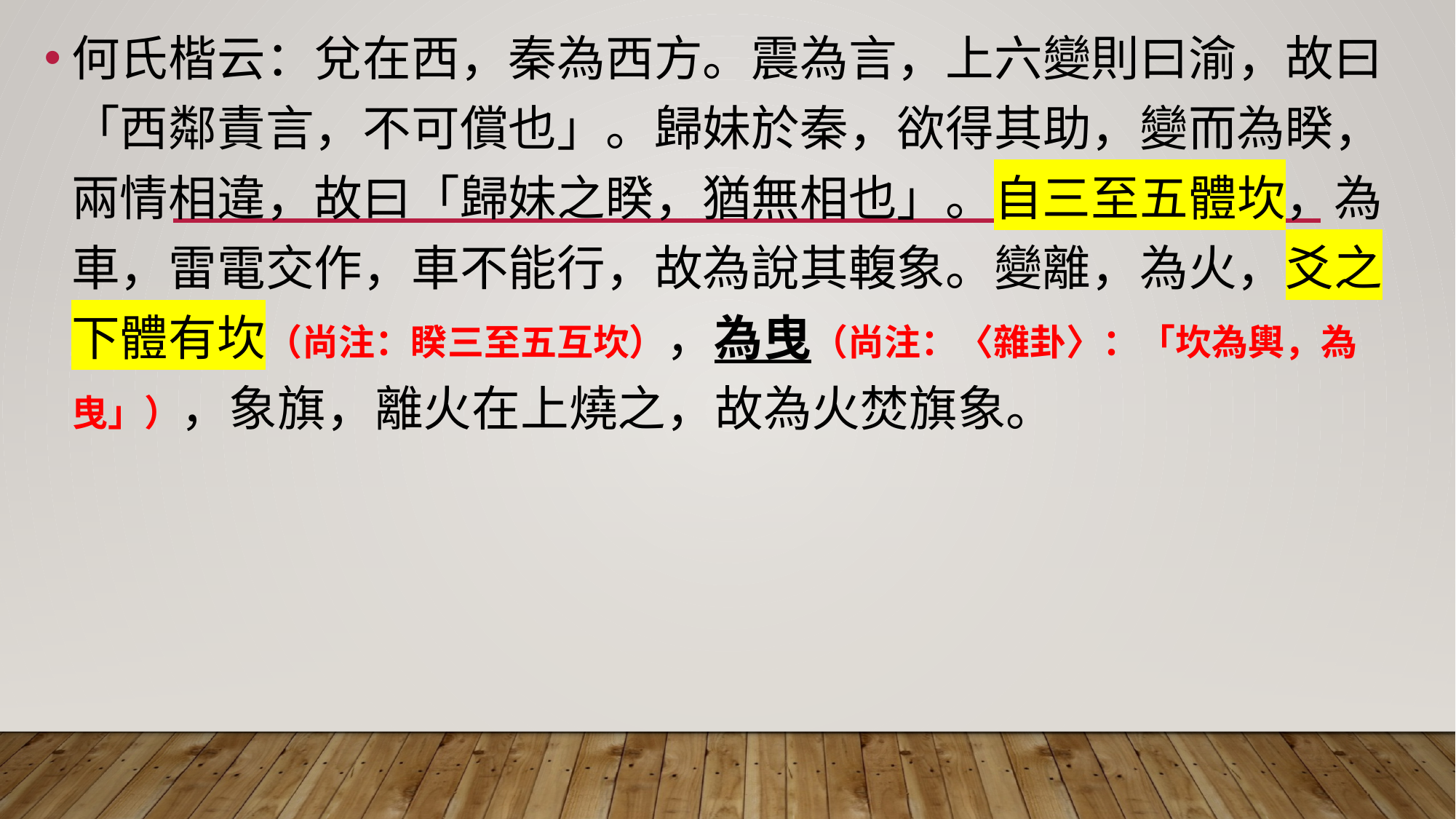

何氏楷云：兌在西，秦為西方。震為言，上六變則曰渝，故曰「西鄰責言，不可償也」。歸妹於秦，欲得其助，變而為睽，兩情相違，故曰「歸妹之睽，猶無相也」。自三至五體坎，為車，雷電交作，車不能行，故為說其輹象。變離，為火，爻之下體有坎（尚注：睽三至五互坎），為曳（尚注：〈雜卦〉：「坎為輿，為曳」），象旗，離火在上燒之，故為火焚旗象。